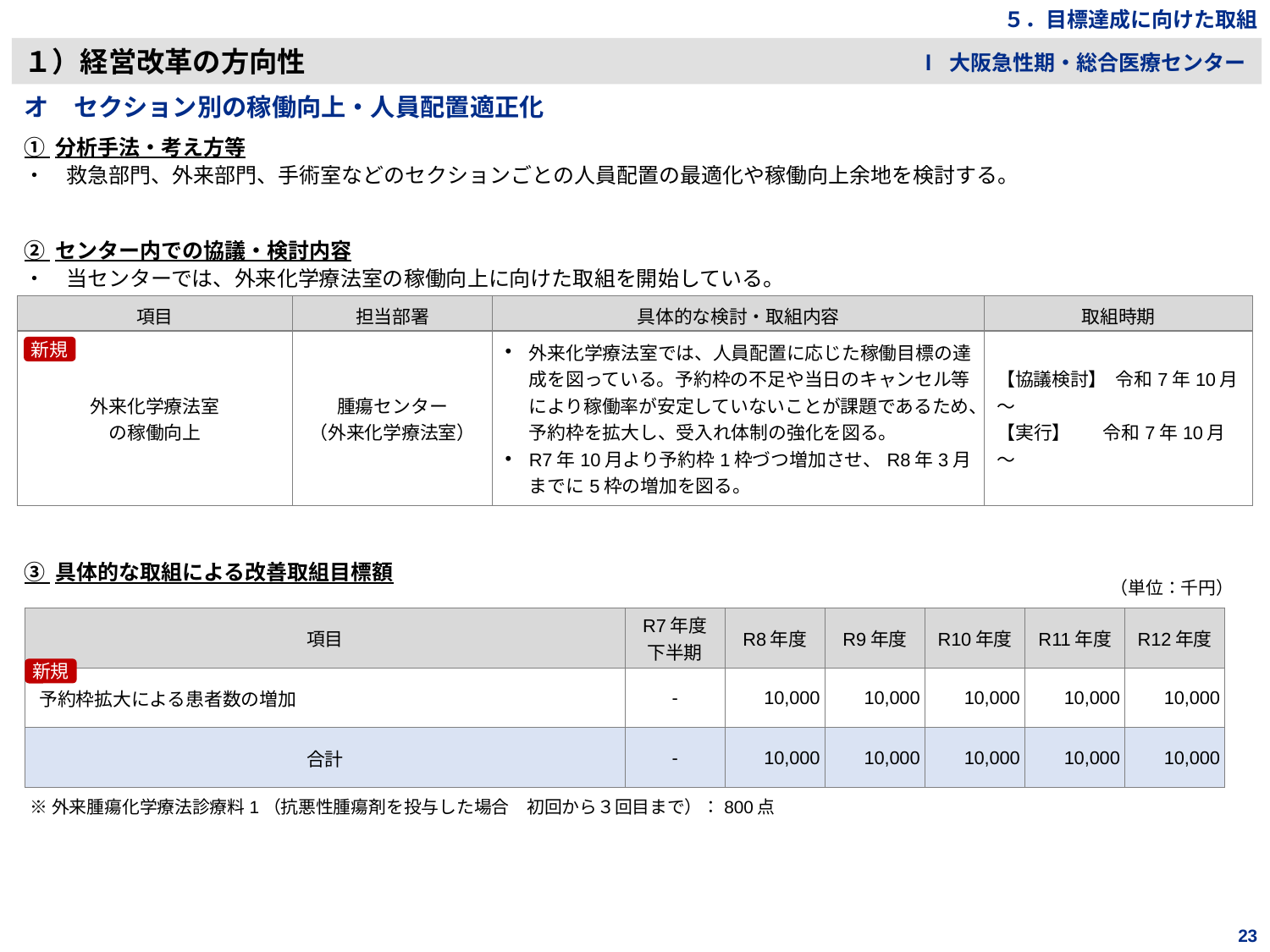

５．目標達成に向けた取組
１）経営改革の方向性
Ⅰ 大阪急性期・総合医療センター
オ　セクション別の稼働向上・人員配置適正化
① 分析手法・考え方等
・　救急部門、外来部門、手術室などのセクションごとの人員配置の最適化や稼働向上余地を検討する。
② センター内での協議・検討内容
・　当センターでは、外来化学療法室の稼働向上に向けた取組を開始している。
| 項目 | 担当部署 | 具体的な検討・取組内容 | 取組時期 |
| --- | --- | --- | --- |
| 外来化学療法室 の稼働向上 | 腫瘍センター （外来化学療法室） | 外来化学療法室では、人員配置に応じた稼働目標の達成を図っている。予約枠の不足や当日のキャンセル等により稼働率が安定していないことが課題であるため、予約枠を拡大し、受入れ体制の強化を図る。 R7年10月より予約枠1枠づつ増加させ、R8年3月までに5枠の増加を図る。 | 【協議検討】 令和7年10月～ 【実行】 令和7年10月～ |
新規
③ 具体的な取組による改善取組目標額
（単位：千円）
| 項目 | R7年度 下半期 | R8年度 | R9年度 | R10年度 | R11年度 | R12年度 |
| --- | --- | --- | --- | --- | --- | --- |
| 予約枠拡大による患者数の増加 | - | 10,000 | 10,000 | 10,000 | 10,000 | 10,000 |
| 合計 | - | 10,000 | 10,000 | 10,000 | 10,000 | 10,000 |
新規
※外来腫瘍化学療法診療料1（抗悪性腫瘍剤を投与した場合　初回から３回目まで）：800点
23